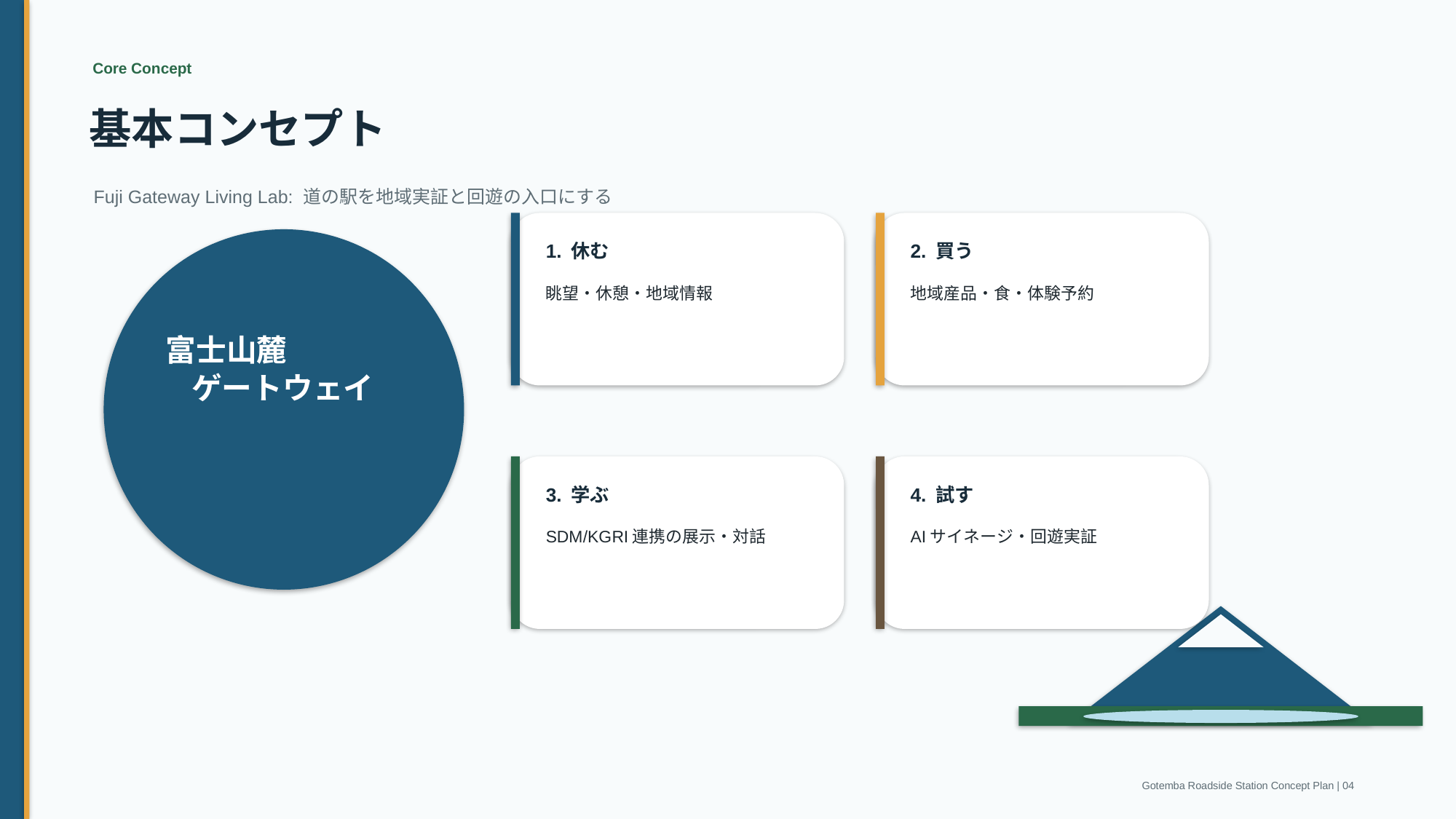

Core Concept
基本コンセプト
Fuji Gateway Living Lab: 道の駅を地域実証と回遊の入口にする

1. 休む
2. 買う
眺望・休憩・地域情報
地域産品・食・体験予約
富士山麓
ゲートウェイ

3. 学ぶ
4. 試す
SDM/KGRI連携の展示・対話
AIサイネージ・回遊実証

Gotemba Roadside Station Concept Plan | 04